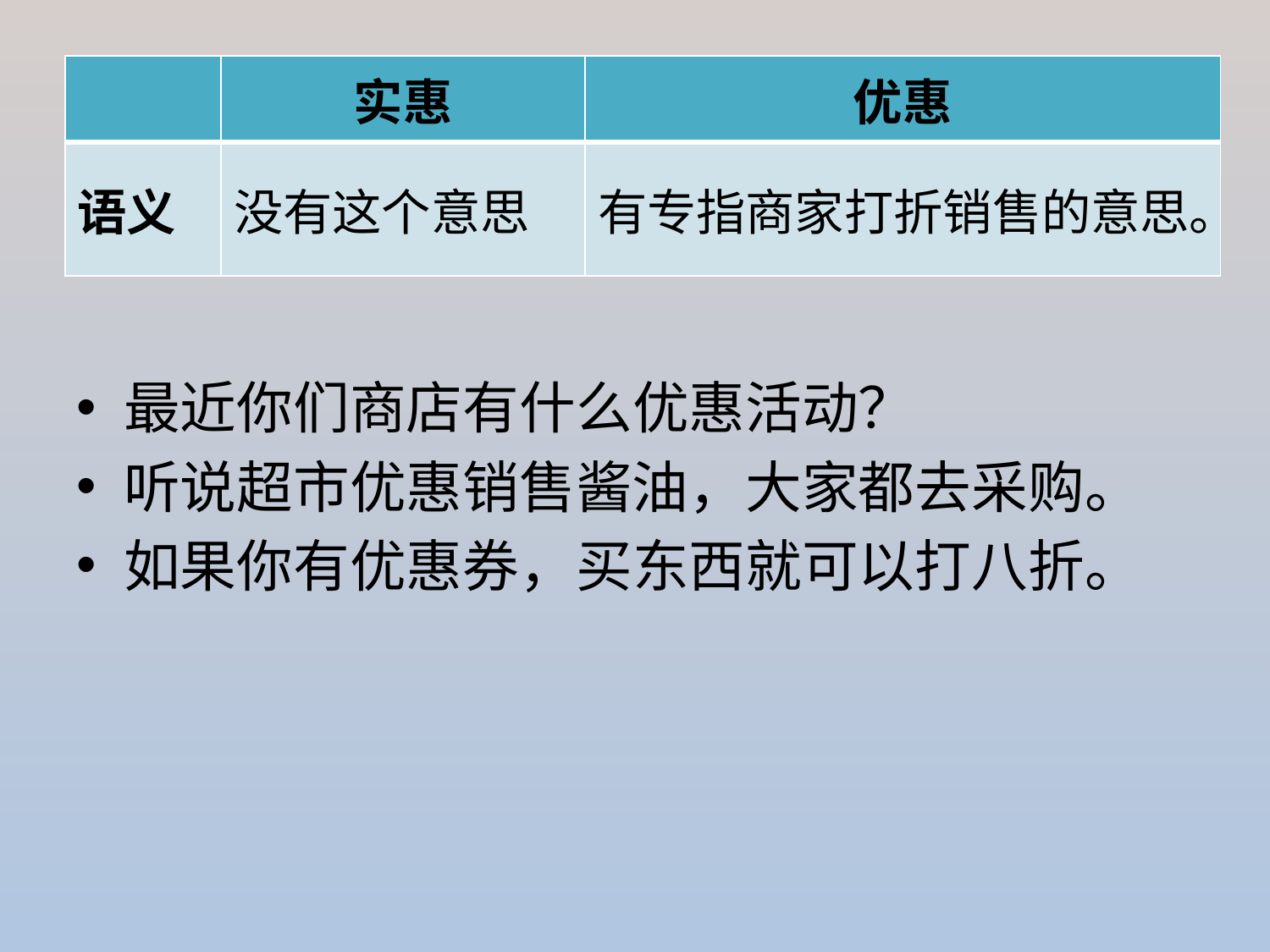

|  | 实惠 | 优惠 |
| --- | --- | --- |
| 语义 | 没有这个意思 | 有专指商家打折销售的意思。 |
最近你们商店有什么优惠活动？
听说超市优惠销售酱油，大家都去采购。
如果你有优惠券，买东西就可以打八折。